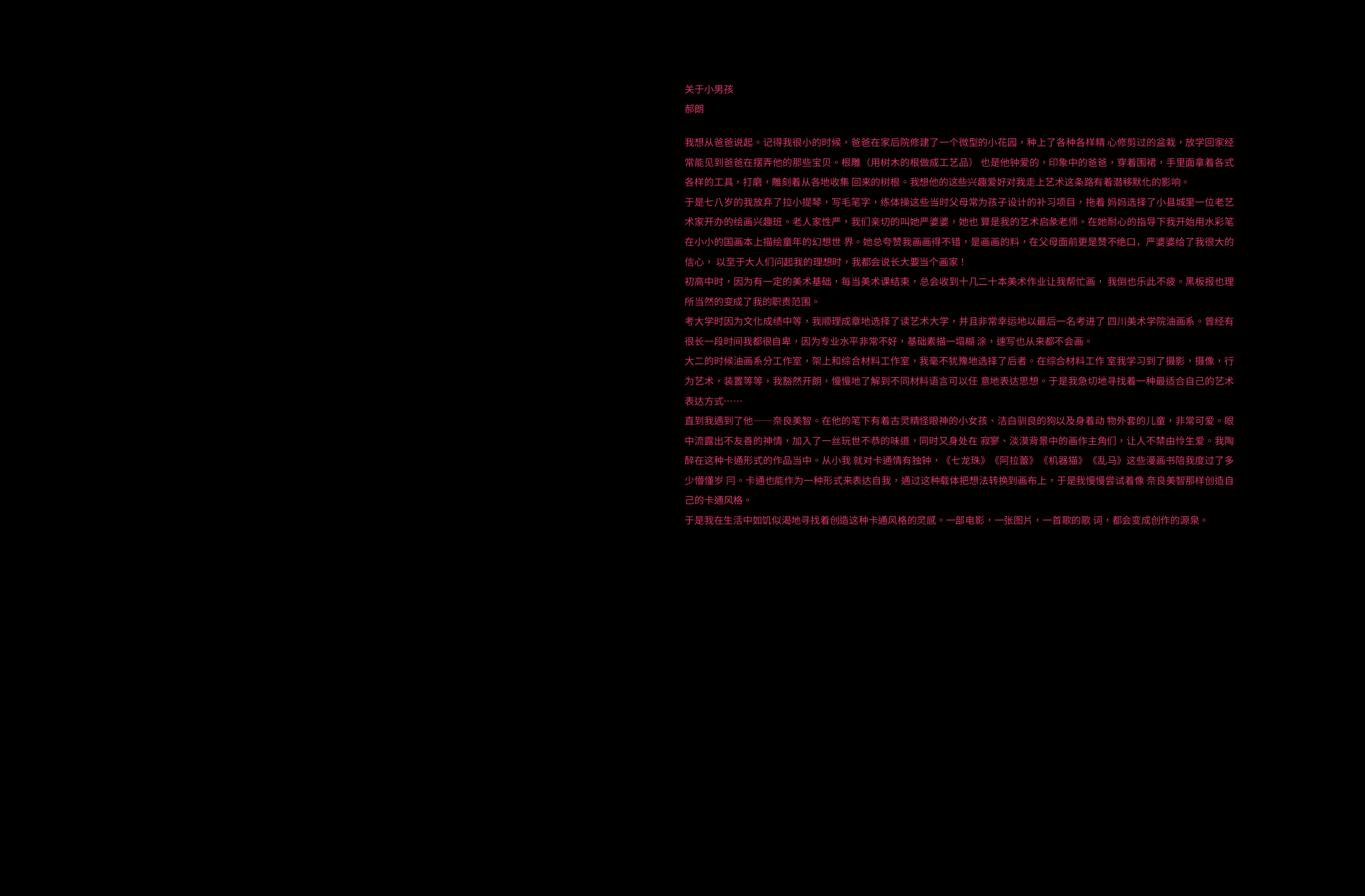

关于小男孩
郝朗
我想从爸爸说起。记得我很小的时候，爸爸在家后院修建了一个微型的小花园，种上了各种各样精 心修剪过的盆栽，放学回家经常能见到爸爸在摆弄他的那些宝贝。根雕（用树木的根做成工艺品） 也是他钟爱的，印象中的爸爸，穿着围裙，手里面拿着各式各样的工具，打磨，雕刻着从各地收集 回来的树根。我想他的这些兴趣爱好对我走上艺术这条路有着潜移默化的影响。
于是七八岁的我放弃了拉小提琴，写毛笔字，练体操这些当时父母常为孩子设计的补习项目，拖着 妈妈选择了小县城里一位老艺术家开办的绘画兴趣班。老人家性严，我们亲切的叫她严婆婆，她也 算是我的艺术启彖老师。在她耐心的指导下我开始用水彩笔在小小的国画本上描绘童年的幻想世 界。她总夸赞我画画得不错，是画画的料，在父母面前更是赞不绝口，严婆婆给了我很大的信心， 以至于大人们问起我的理想时，我都会说长大要当个画家！
初高中时，因为有一定的美术基础，每当美术课结束，总会收到十几二十本美术作业让我帮忙画， 我倒也乐此不疲。黑板报也理所当然的变成了我的职责范围。
考大学时因为文化成绩中等，我顺理成章地选择了读艺术大学，并且非常幸运地以最后一名考进了 四川美术学院油画系。曾经有很长一段时间我都很自卑，因为专业水平非常不好，基础素描一塌糊 涂，速写也从来都不会画。
大二的时候油画系分工作室，架上和综合材料工作室，我毫不犹豫地选择了后者。在综合材料工作 室我学习到了摄影，摄像，行为艺术，装置等等，我豁然开朗，慢慢地了解到不同材料语言可以任 意地表达思想。于是我急切地寻找着一种最适合自己的艺术表达方式……
直到我遇到了他——奈良美智。在他的笔下有着古灵精怪眼神的小女孩、洁白驯良的狗以及身着动 物外套的儿童，非常可爱。眼中流露出不友善的神情，加入了一丝玩世不恭的味道，同时又身处在 寂寥、淡漠背景中的画作主角们，让人不禁由怜生爱。我陶醉在这种卡通形式的作品当中。从小我 就对卡通情有独钟，《七龙珠》《阿拉蕾》《机器猫》《乱马》这些漫画书陪我度过了多少懵懂岁 冃。卡通也能作为一种形式来表达自我，通过这种载体把想法转换到画布上，于是我慢慢尝试着像 奈良美智那样创造自己的卡通风格。
于是我在生活中如饥似渴地寻找着创造这种卡通风格的灵感。一部电影，一张图片，一首歌的歌 词，都会变成创作的源泉。